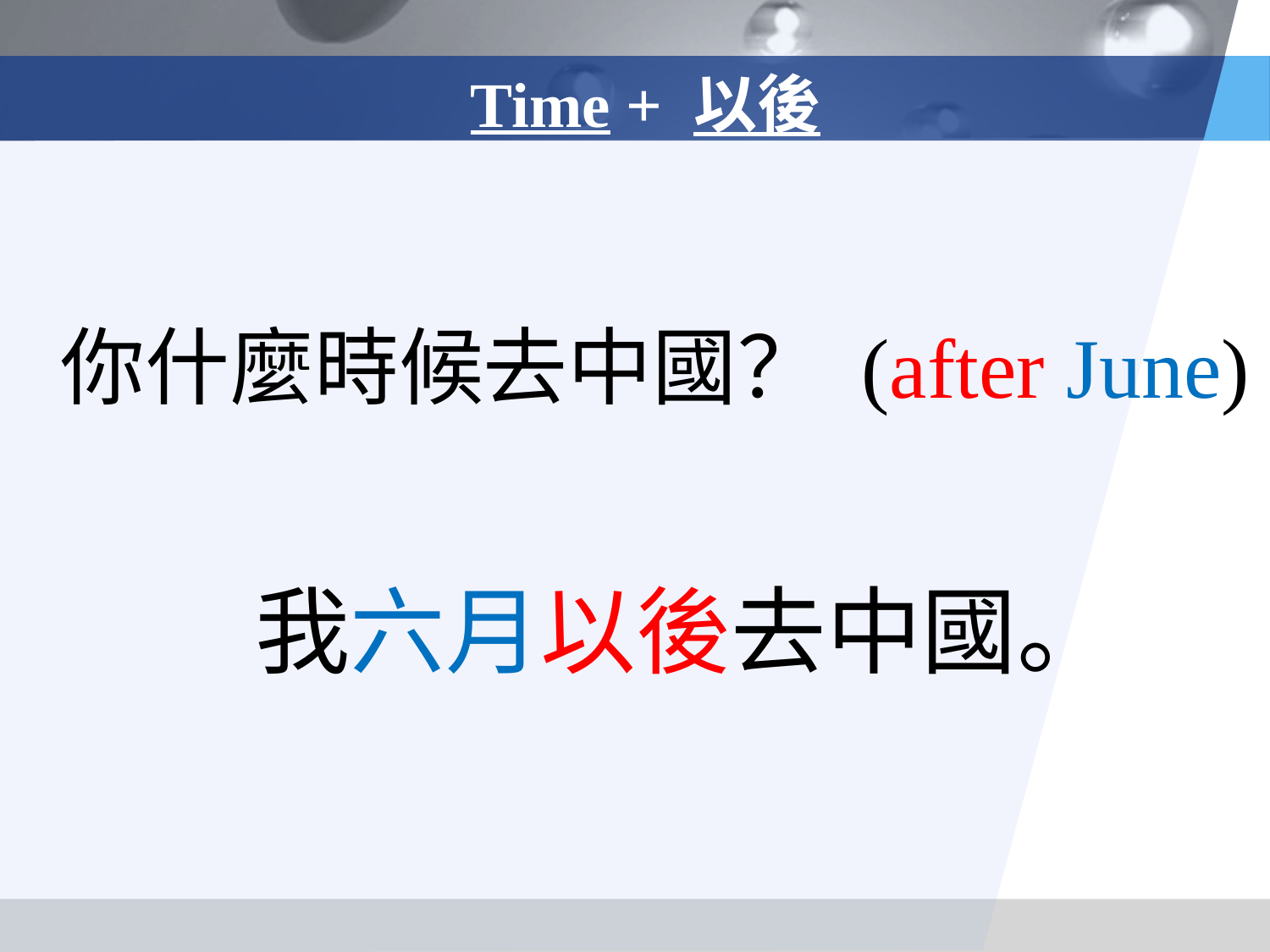

Time + 以後
你什麼時候去中國？ (after June)
我六月以後去中國。